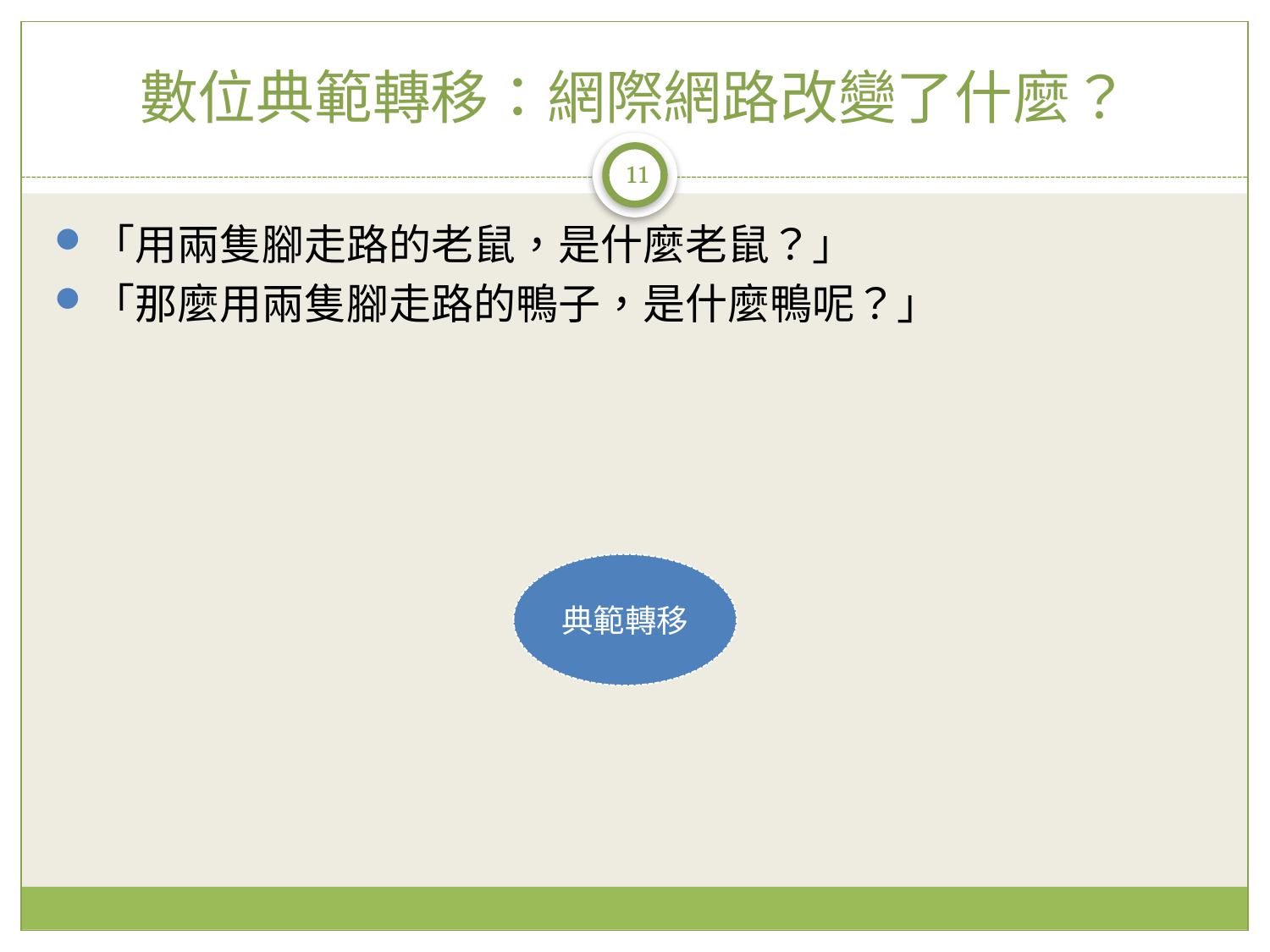

# 數位典範轉移：網際網路改變了什麼？
11
「用兩隻腳走路的老鼠，是什麼老鼠？」
「那麼用兩隻腳走路的鴨子，是什麼鴨呢？」
典範轉移